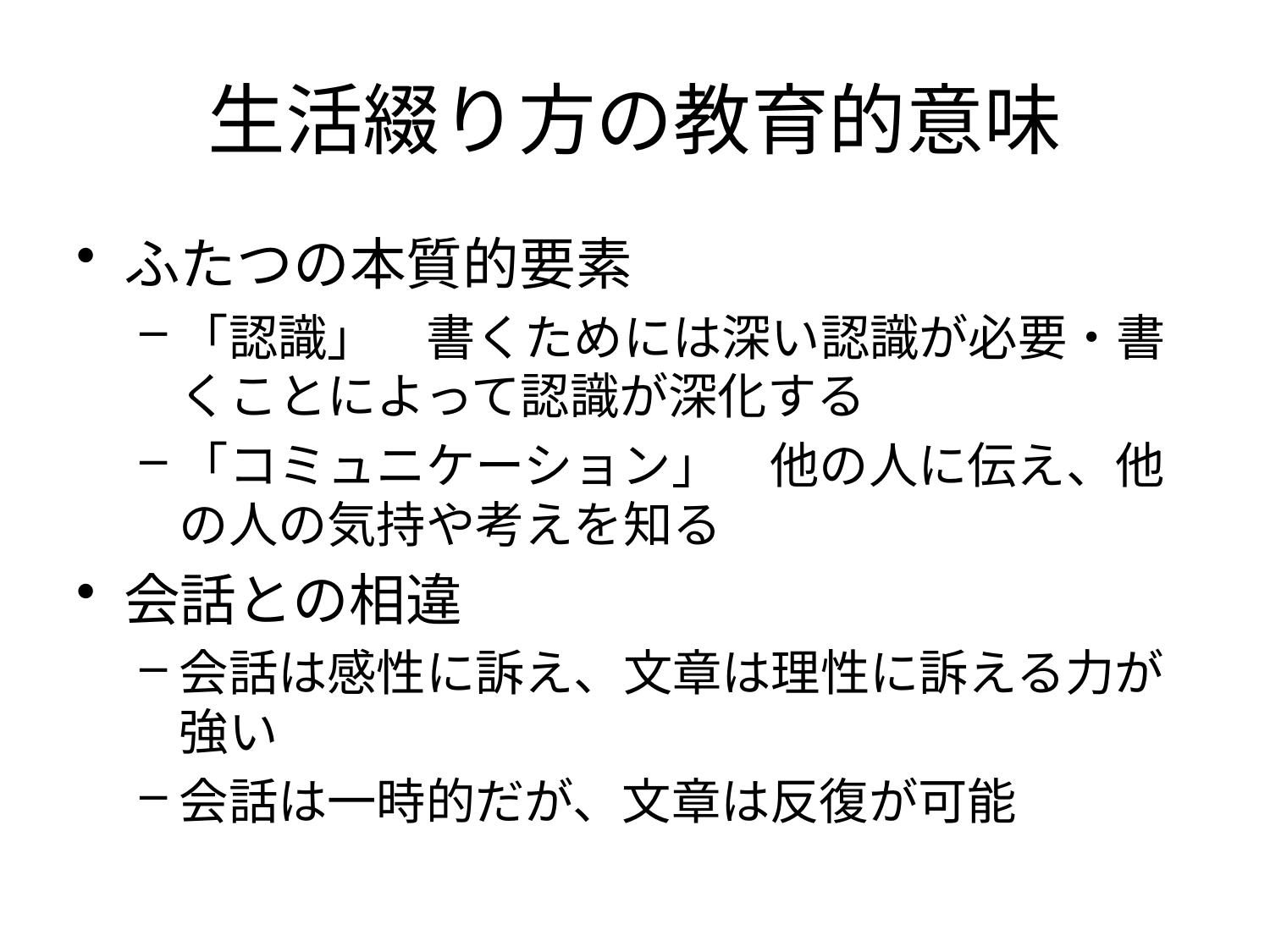

# 生活綴り方の教育的意味
ふたつの本質的要素
「認識」　書くためには深い認識が必要・書くことによって認識が深化する
「コミュニケーション」　他の人に伝え、他の人の気持や考えを知る
会話との相違
会話は感性に訴え、文章は理性に訴える力が強い
会話は一時的だが、文章は反復が可能